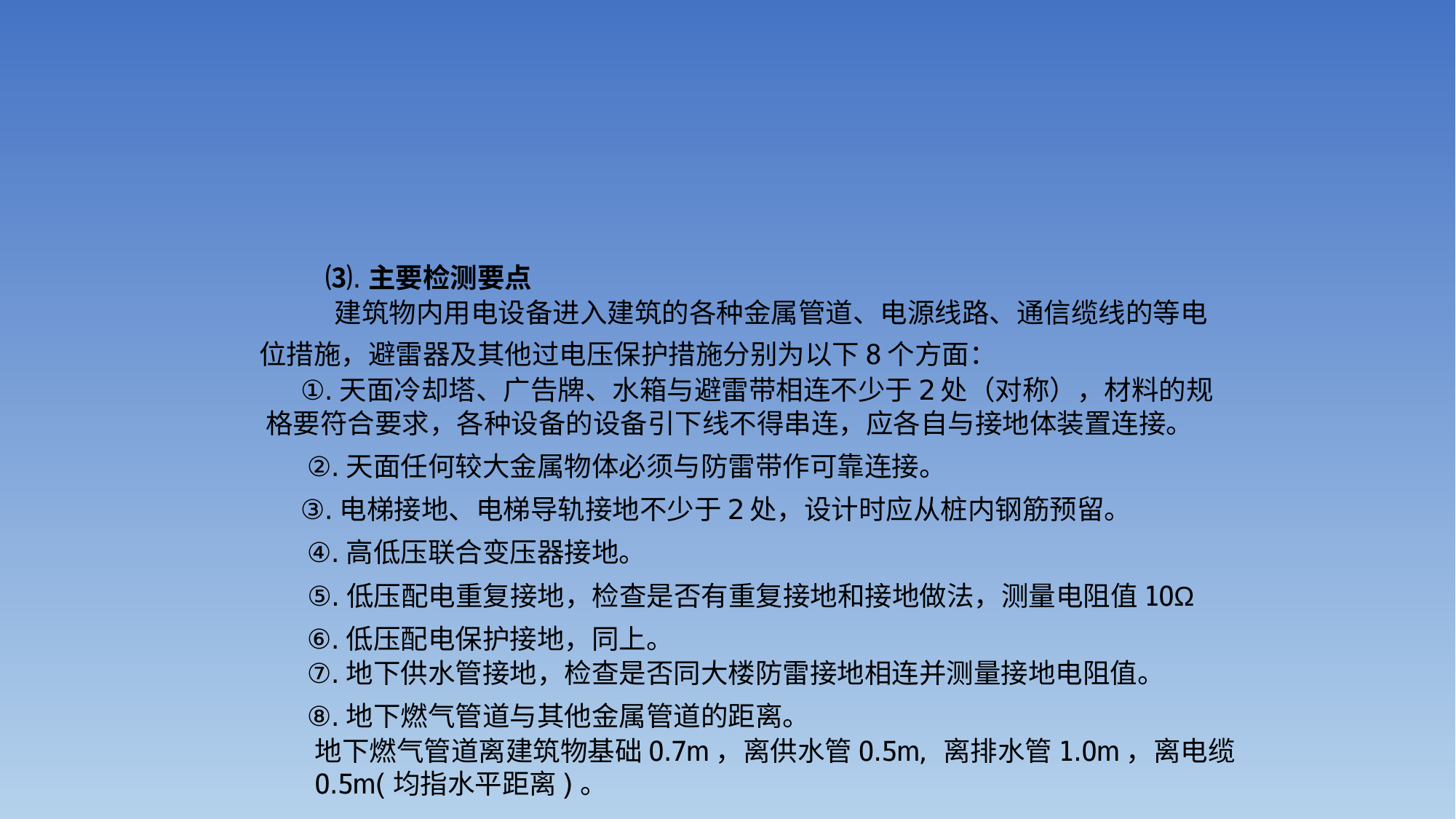

#

⑶.主要检测要点
建筑物内用电设备进入建筑的各种金属管道、电源线路、通信缆线的等电

位措施，避雷器及其他过电压保护措施分别为以下8个方面：
.天面冷却塔、广告牌、水箱与避雷带相连不少于2处（对称），材料的规

格要符合要求，各种设备的设备引下线不得串连，应各自与接地体装置连接。
②.天面任何较大金属物体必须与防雷带作可靠连接。
③.电梯接地、电梯导轨接地不少于2处，设计时应从桩内钢筋预留。
④.高低压联合变压器接地。
⑤.低压配电重复接地，检查是否有重复接地和接地做法，测量电阻值10Ω
⑥.低压配电保护接地，同上。
⑦.地下供水管接地，检查是否同大楼防雷接地相连并测量接地电阻值。
⑧.地下燃气管道与其他金属管道的距离。
地下燃气管道离建筑物基础0.7m，离供水管0.5m, 离排水管1.0m，离电缆
0.5m(均指水平距离)。